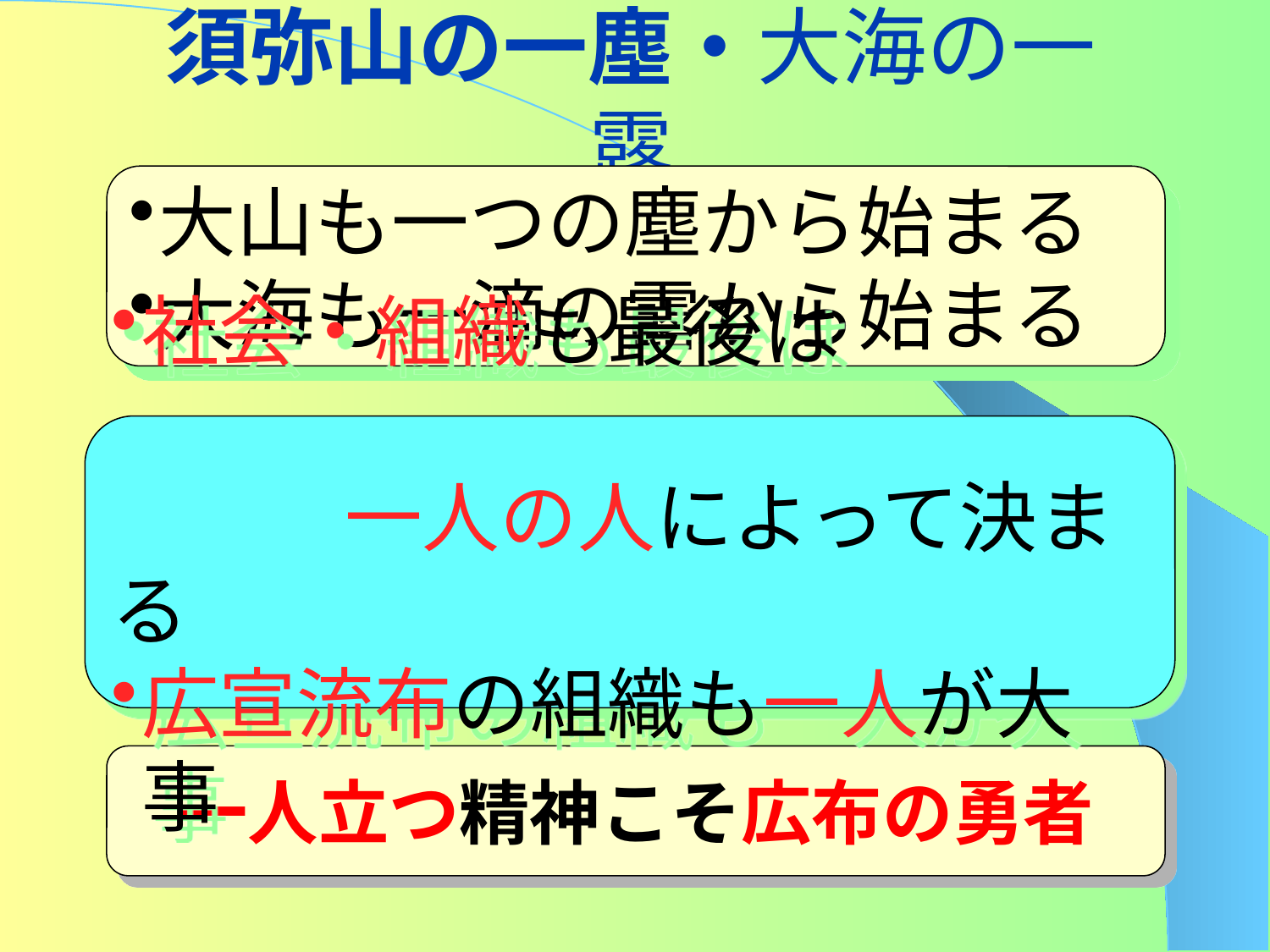

# 須弥山の一塵・大海の一露
大山も一つの塵から始まる
大海も一滴の露から始まる
社会・組織も最後は
　　　一人の人によって決まる
広宣流布の組織も一人が大事
一人立つ精神こそ広布の勇者